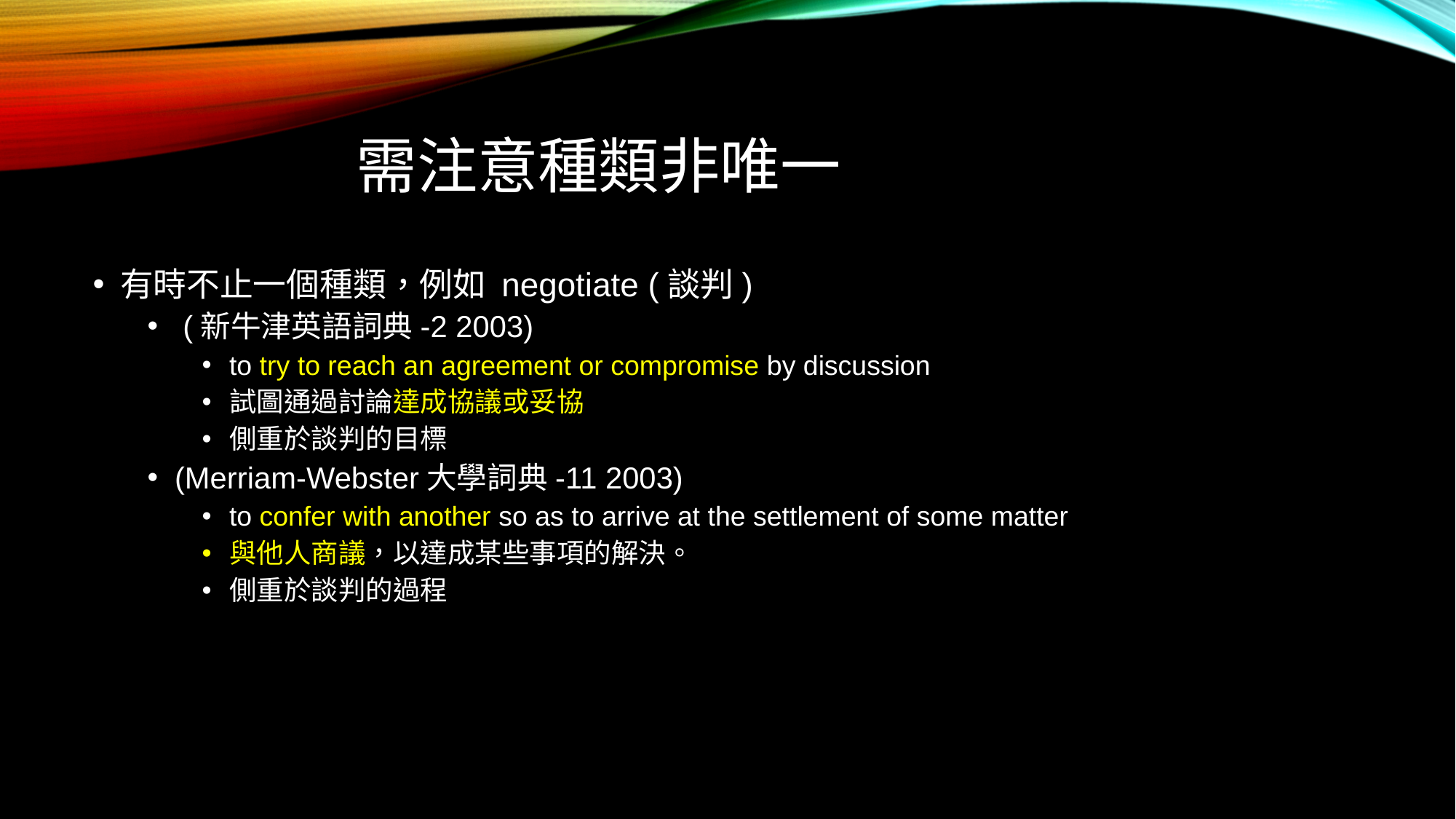

# 需注意種類非唯一
有時不止一個種類，例如 negotiate (談判)
 (新牛津英語詞典-2 2003)
to try to reach an agreement or compromise by discussion
試圖通過討論達成協議或妥協
側重於談判的目標
(Merriam-Webster大學詞典-11 2003)
to confer with another so as to arrive at the settlement of some matter
與他人商議，以達成某些事項的解決。
側重於談判的過程